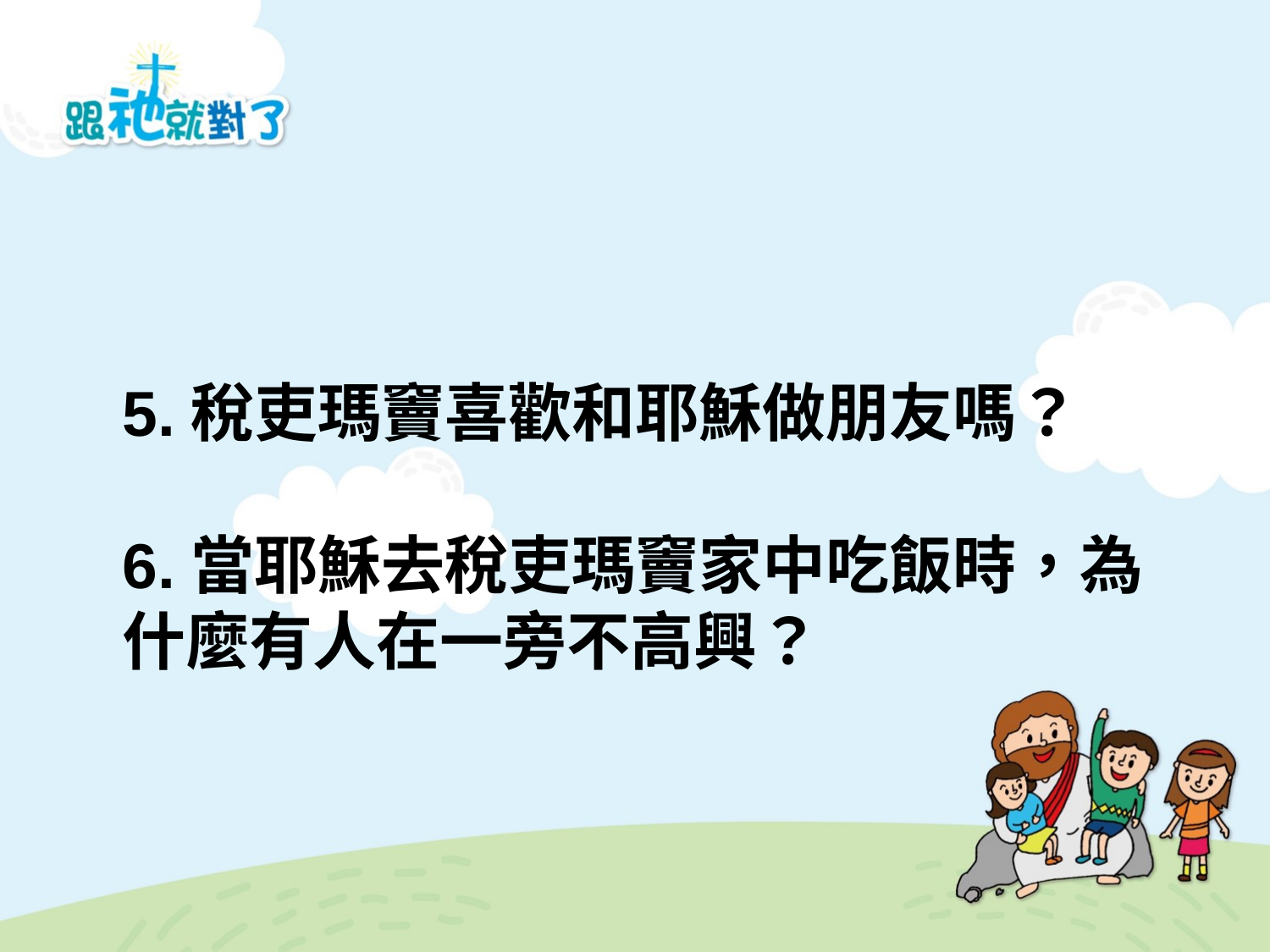

5.稅吏瑪竇喜歡和耶穌做朋友嗎？

6.當耶穌去稅吏瑪竇家中吃飯時，為什麼有人在一旁不高興？